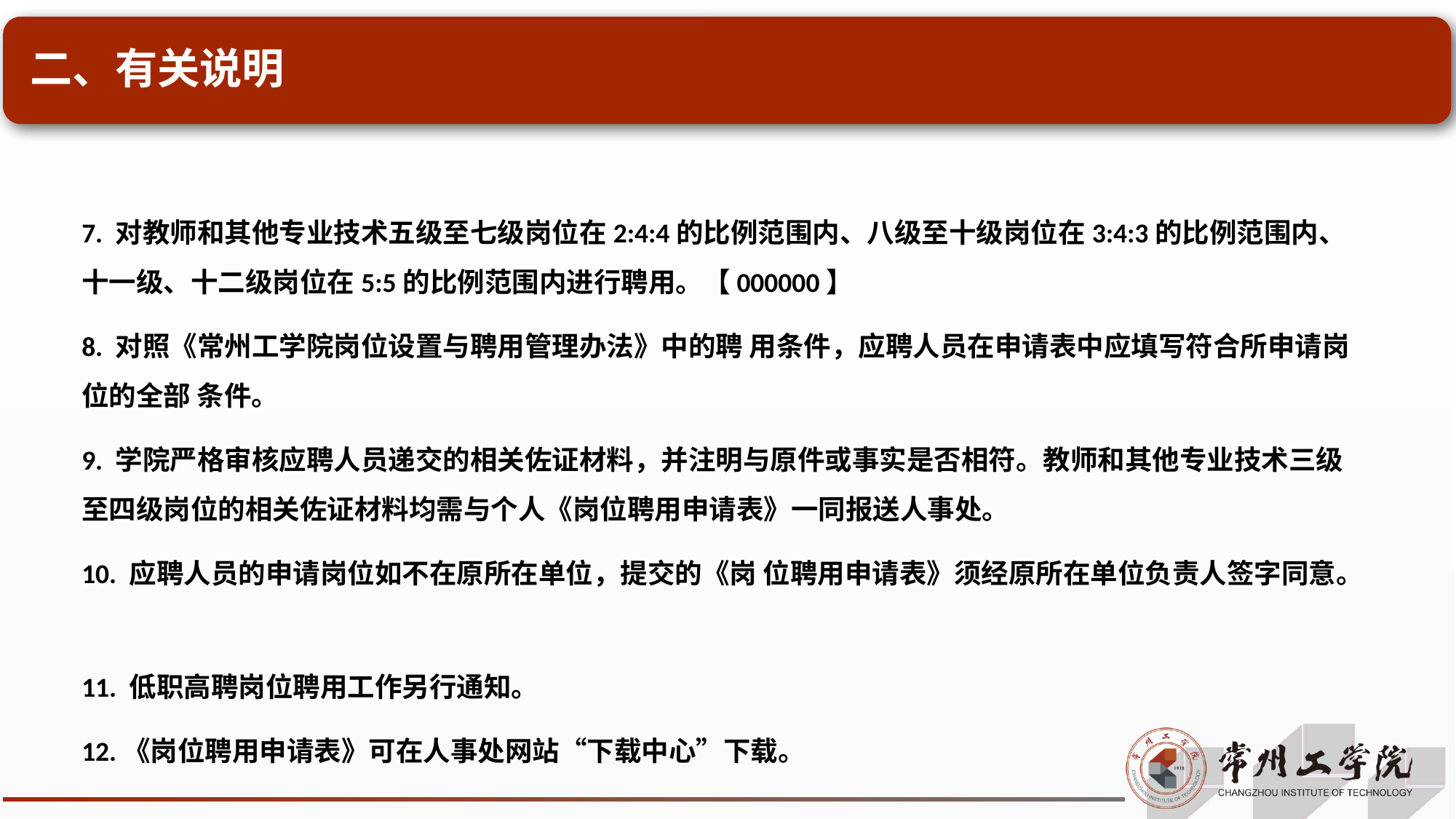

# 二、有关说明
7. 对教师和其他专业技术五级至七级岗位在2:4:4的比例范围内、八级至十级岗位在3:4:3的比例范围内、十一级、十二级岗位在5:5的比例范围内进行聘用。【000000】
8. 对照《常州工学院岗位设置与聘用管理办法》中的聘 用条件，应聘人员在申请表中应填写符合所申请岗位的全部 条件。
9. 学院严格审核应聘人员递交的相关佐证材料，并注明与原件或事实是否相符。教师和其他专业技术三级至四级岗位的相关佐证材料均需与个人《岗位聘用申请表》一同报送人事处。
10. 应聘人员的申请岗位如不在原所在单位，提交的《岗 位聘用申请表》须经原所在单位负责人签字同意。
11. 低职高聘岗位聘用工作另行通知。
12.《岗位聘用申请表》可在人事处网站“下载中心”下载。